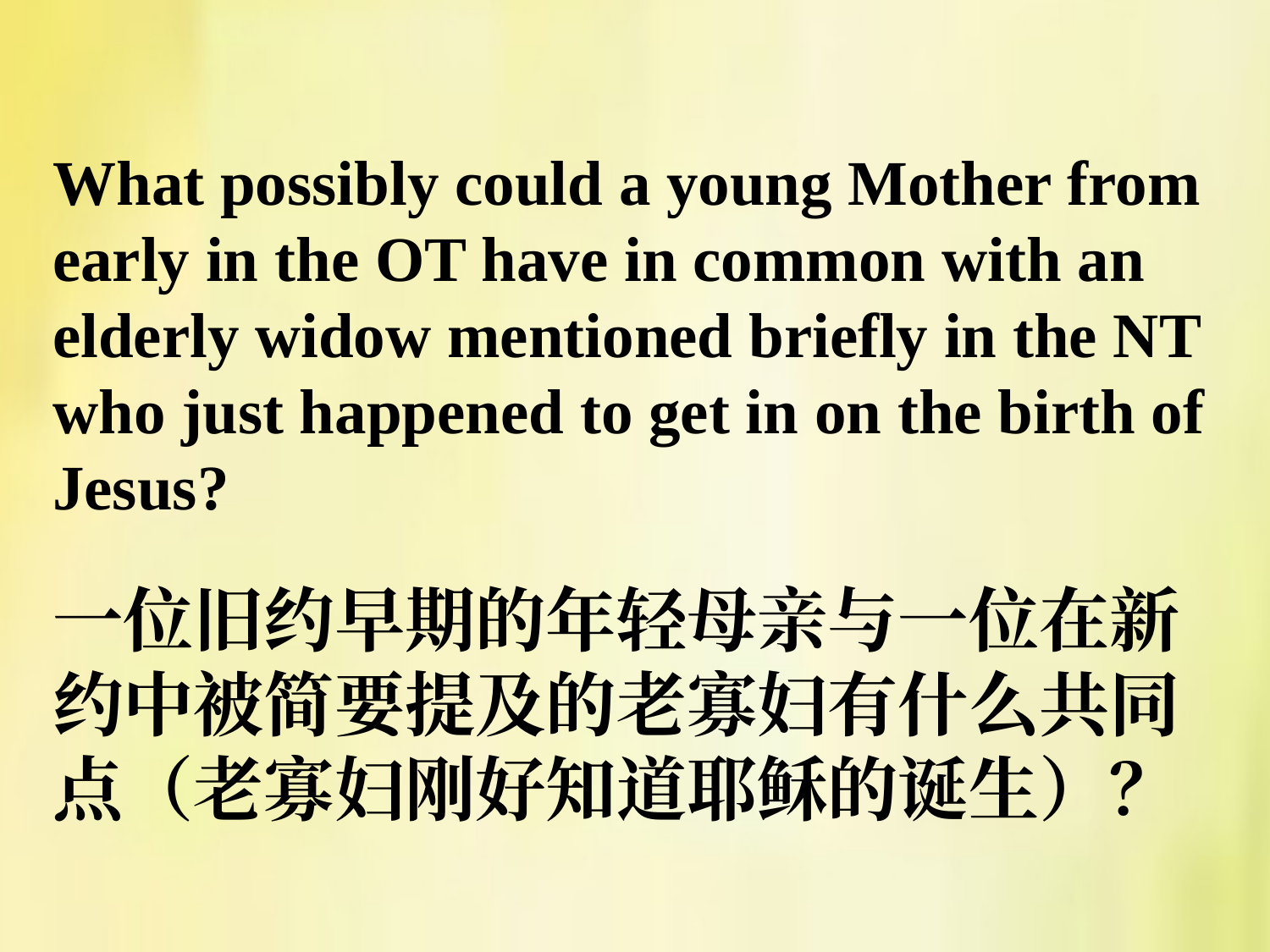

What possibly could a young Mother from early in the OT have in common with an elderly widow mentioned briefly in the NT who just happened to get in on the birth of Jesus?
一位旧约早期的年轻母亲与一位在新约中被简要提及的老寡妇有什么共同点（老寡妇刚好知道耶稣的诞生）？